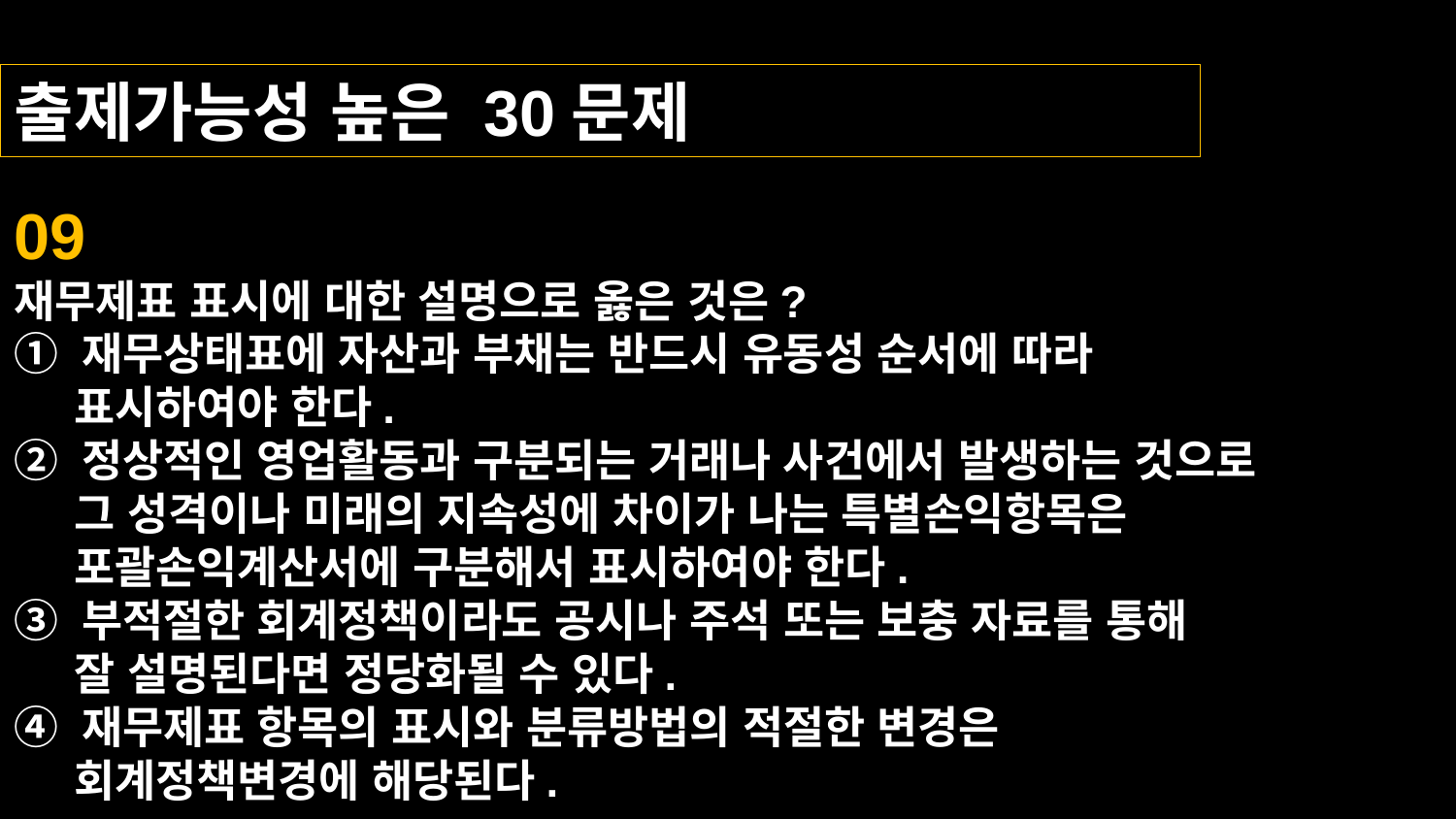

출제가능성 높은 30문제
09
재무제표 표시에 대한 설명으로 옳은 것은?
① 재무상태표에 자산과 부채는 반드시 유동성 순서에 따라
    표시하여야 한다.
② 정상적인 영업활동과 구분되는 거래나 사건에서 발생하는 것으로
    그 성격이나 미래의 지속성에 차이가 나는 특별손익항목은
    포괄손익계산서에 구분해서 표시하여야 한다.
③ 부적절한 회계정책이라도 공시나 주석 또는 보충 자료를 통해
    잘 설명된다면 정당화될 수 있다.
④ 재무제표 항목의 표시와 분류방법의 적절한 변경은
    회계정책변경에 해당된다.